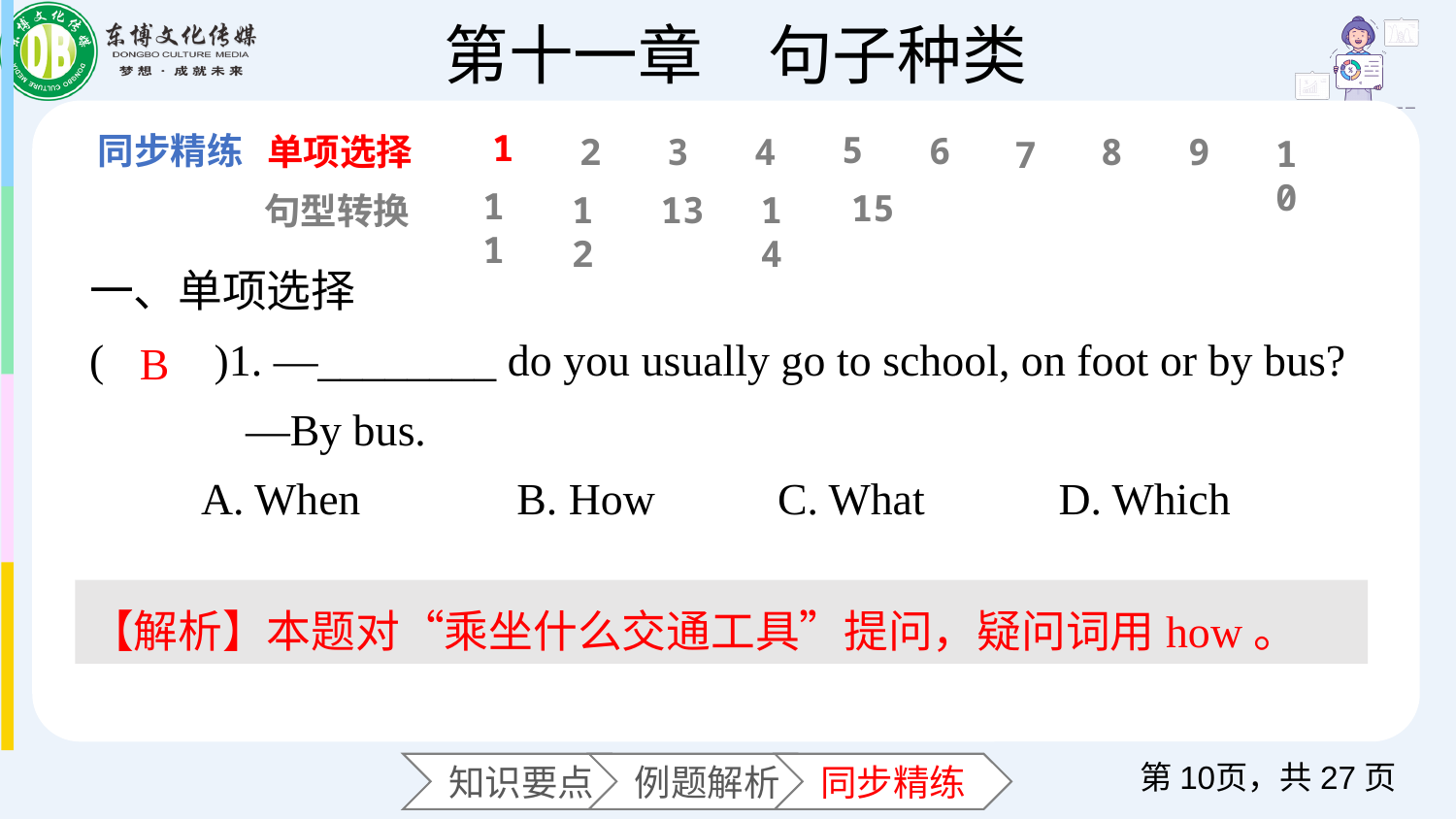

1
5
6
单项选择
2
3
4
8
9
10
7
11
15
12
13
14
句型转换
一、单项选择
(　　)1. —________ do you usually go to school, on foot or by bus?
              —By bus.
          A. When              B. How           C. What            D. Which
B
【解析】本题对“乘坐什么交通工具”提问，疑问词用how。